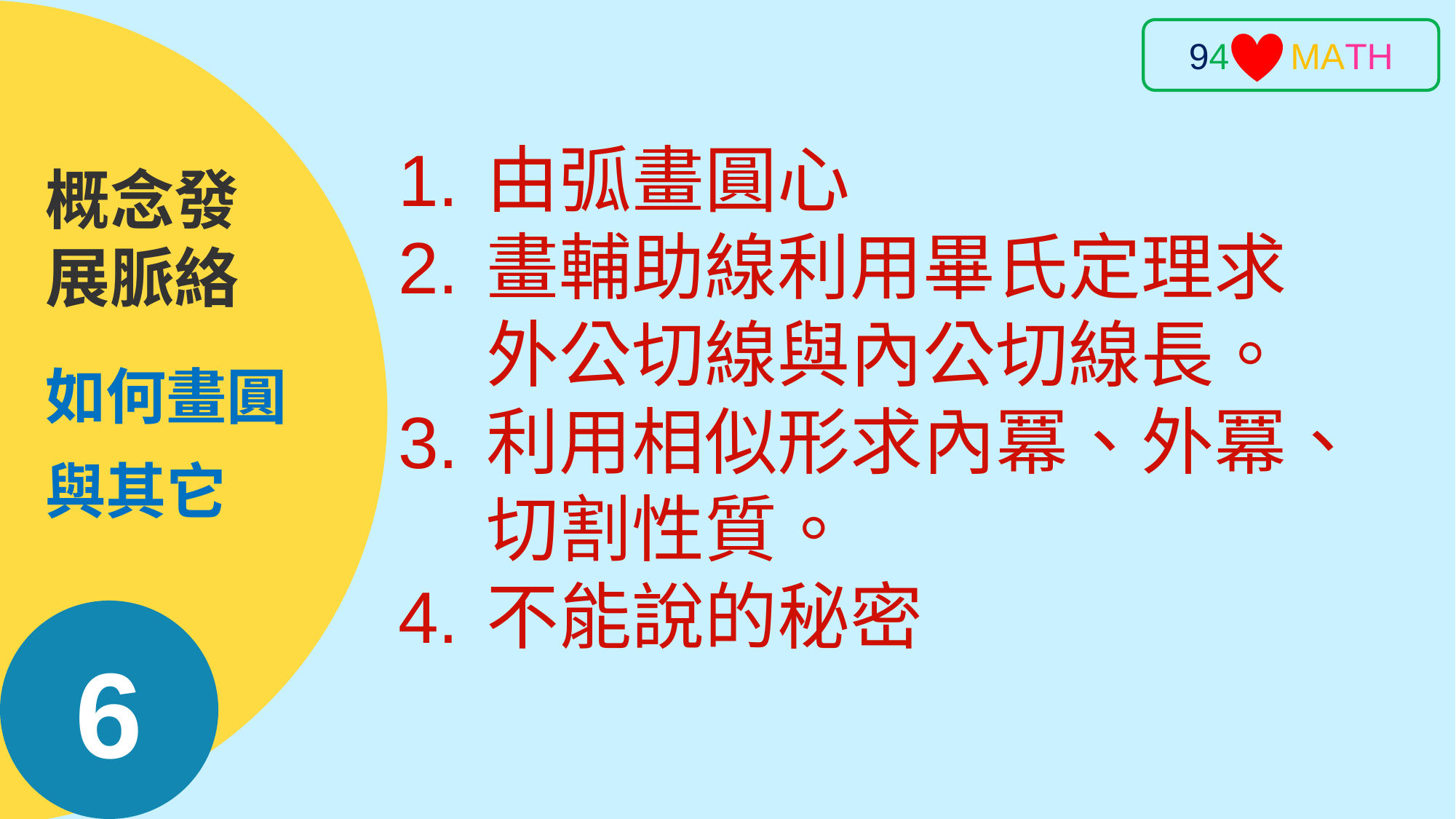

94      MATH

由弧畫圓心
畫輔助線利用畢氏定理求外公切線與內公切線長。
利用相似形求內冪、外冪、切割性質。
不能說的秘密

概念發展脈絡
如何畫圓
與其它
6